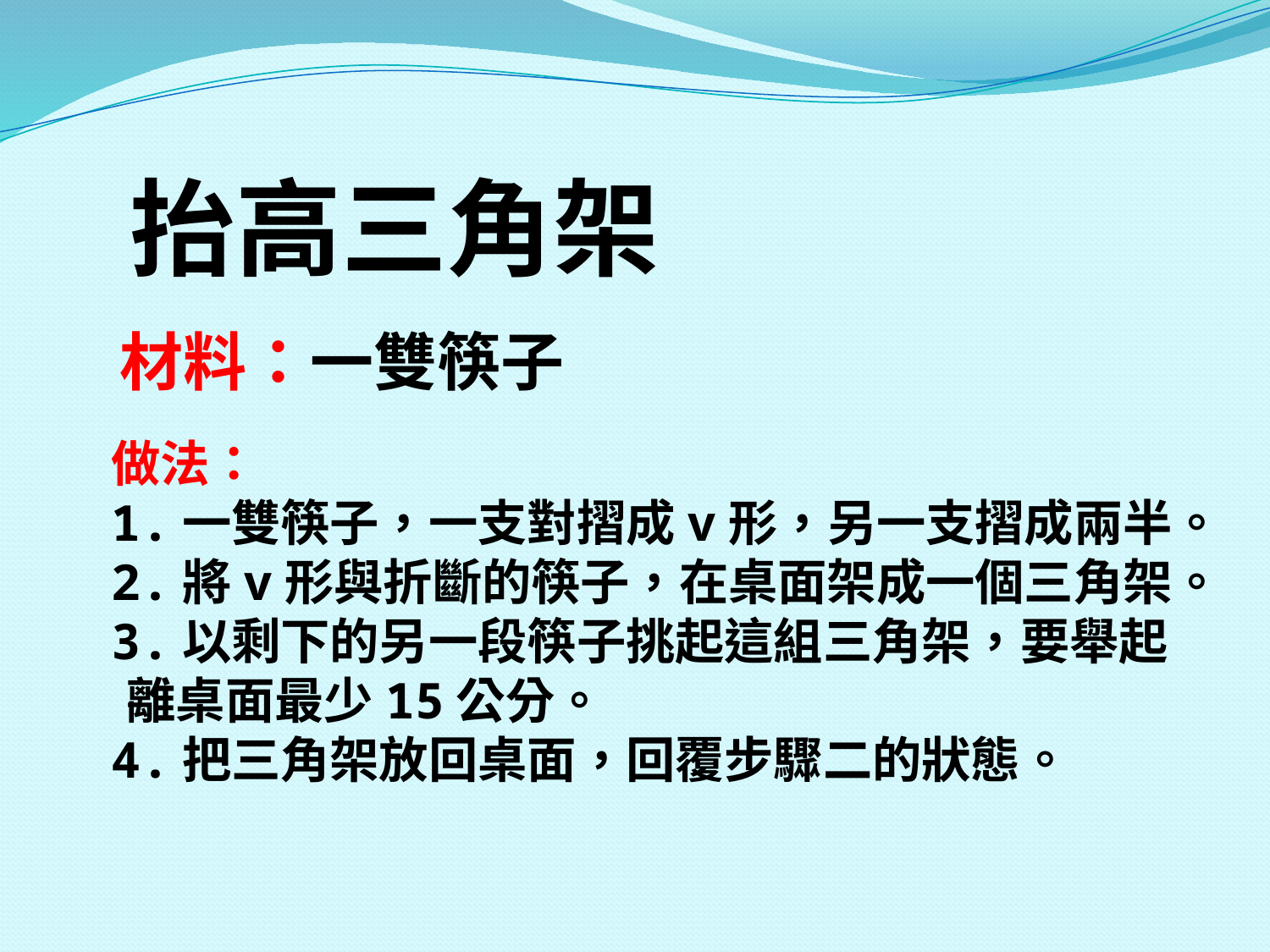

抬高三角架
材料：一雙筷子

做法：
1.一雙筷子，一支對摺成v形，另一支摺成兩半。
2.將v形與折斷的筷子，在桌面架成一個三角架。
3.以剩下的另一段筷子挑起這組三角架，要舉起離桌面最少15公分。
4.把三角架放回桌面，回覆步驟二的狀態。